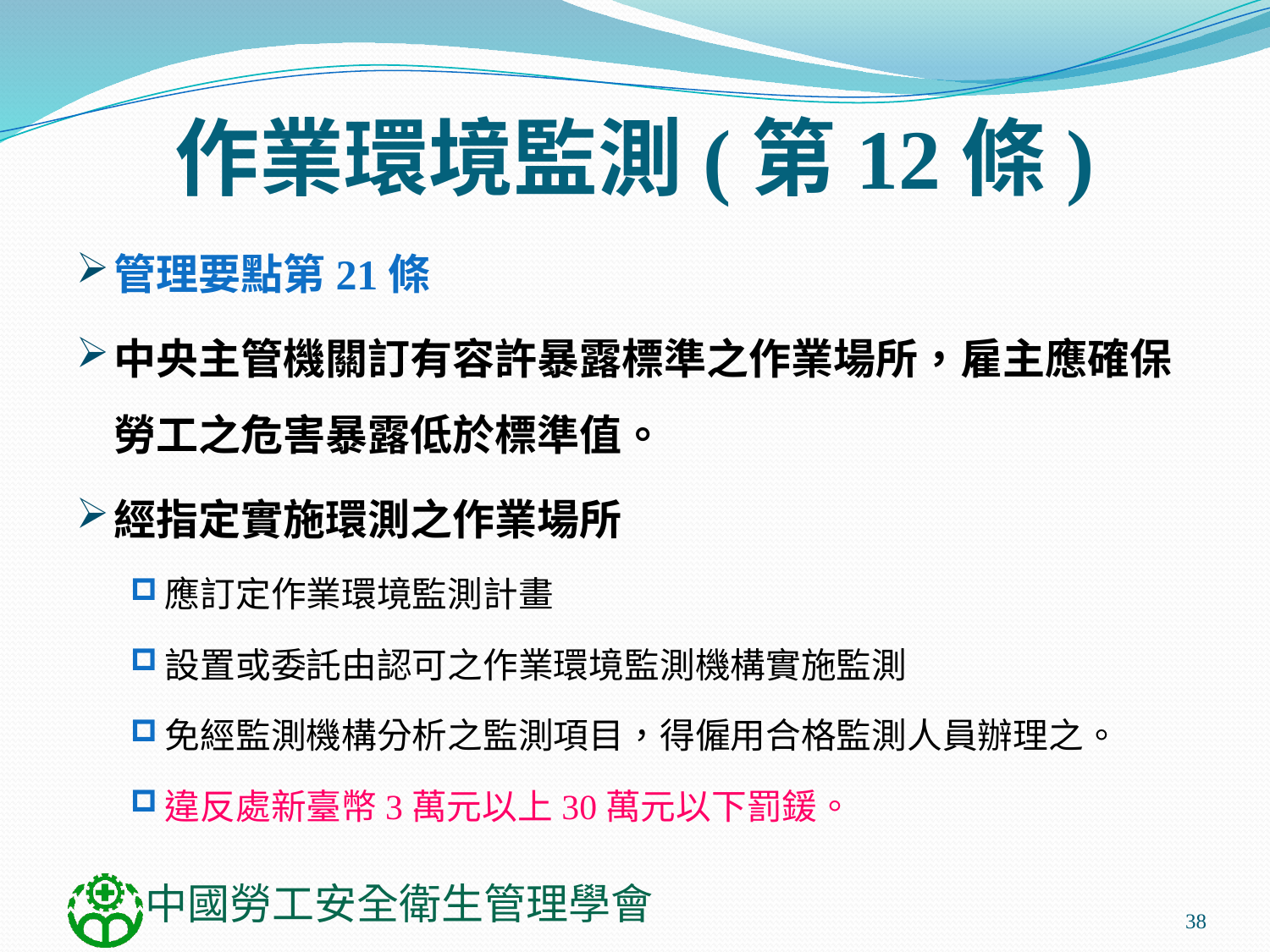

# 作業環境監測(第12條)
管理要點第21條
中央主管機關訂有容許暴露標準之作業場所，雇主應確保勞工之危害暴露低於標準值。
經指定實施環測之作業場所
應訂定作業環境監測計畫
設置或委託由認可之作業環境監測機構實施監測
免經監測機構分析之監測項目，得僱用合格監測人員辦理之。
違反處新臺幣3萬元以上30萬元以下罰鍰。
38